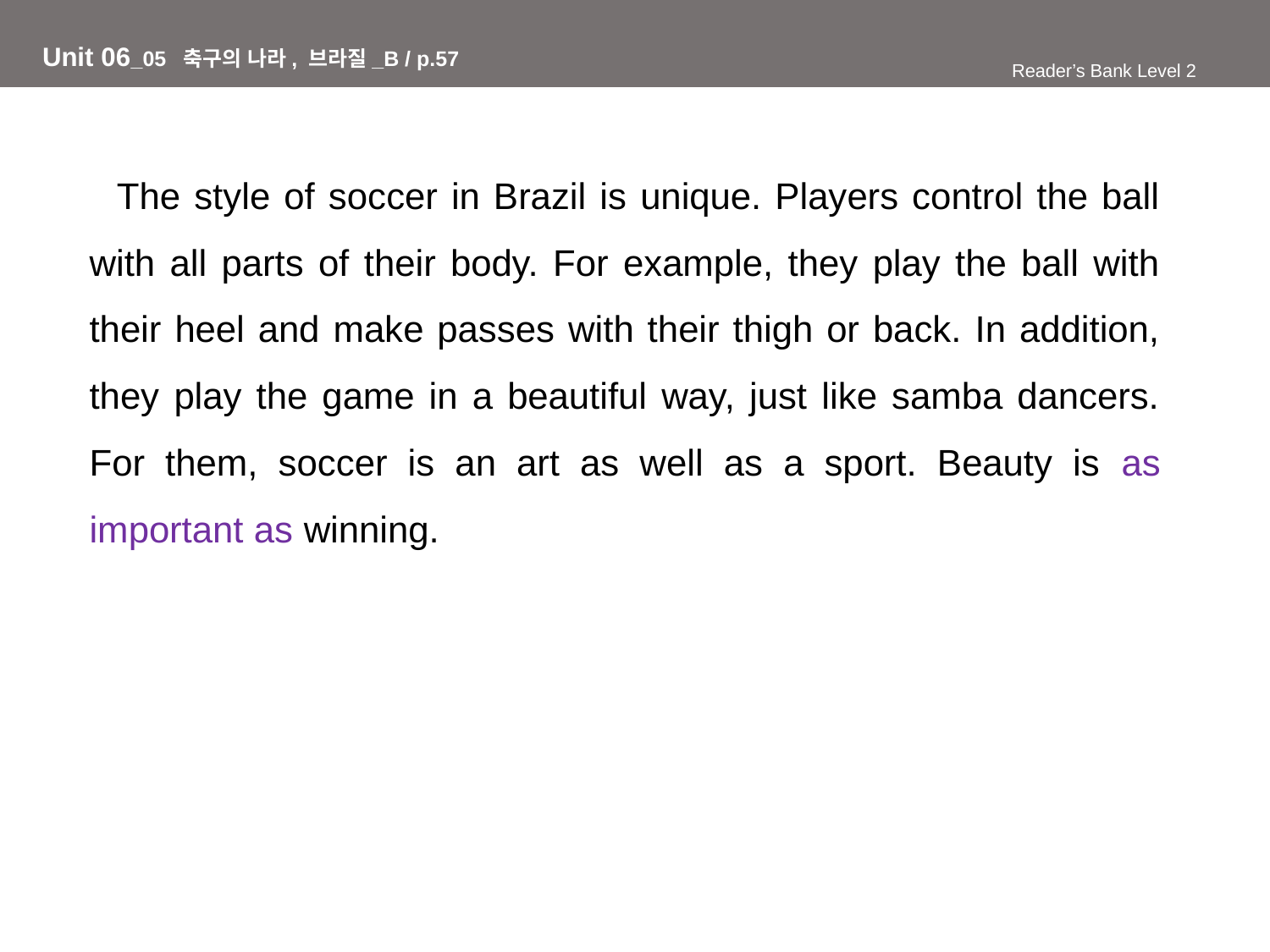

# Unit 06_05  축구의 나라, 브라질_B / p.57
Reader’s Bank Level 2

  The style of soccer in Brazil is unique. Players control the ball with all parts of their body. For example, they play the ball with their heel and make passes with their thigh or back. In addition, they play the game in a beautiful way, just like samba dancers. For them, soccer is an art as well as a sport. Beauty is as important as winning.